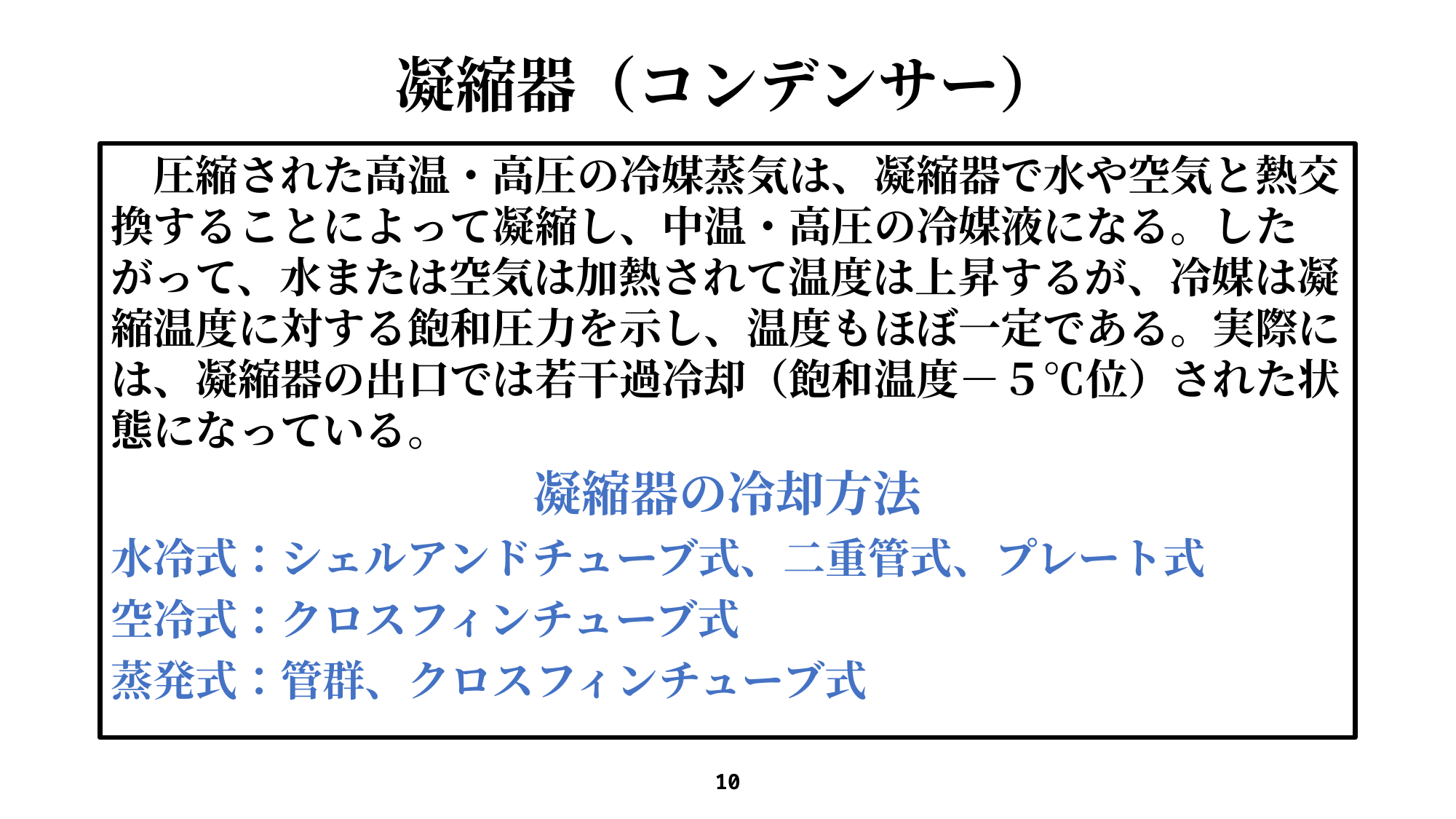

# 凝縮器（コンデンサー）
　圧縮された高温・高圧の冷媒蒸気は、凝縮器で水や空気と熱交換することによって凝縮し、中温・高圧の冷媒液になる。したがって、水または空気は加熱されて温度は上昇するが、冷媒は凝縮温度に対する飽和圧力を示し、温度もほぼ一定である。実際には、凝縮器の出口では若干過冷却（飽和温度－５℃位）された状態になっている。
凝縮器の冷却方法
水冷式：シェルアンドチューブ式、二重管式、プレート式
空冷式：クロスフィンチューブ式
蒸発式：管群、クロスフィンチューブ式
10